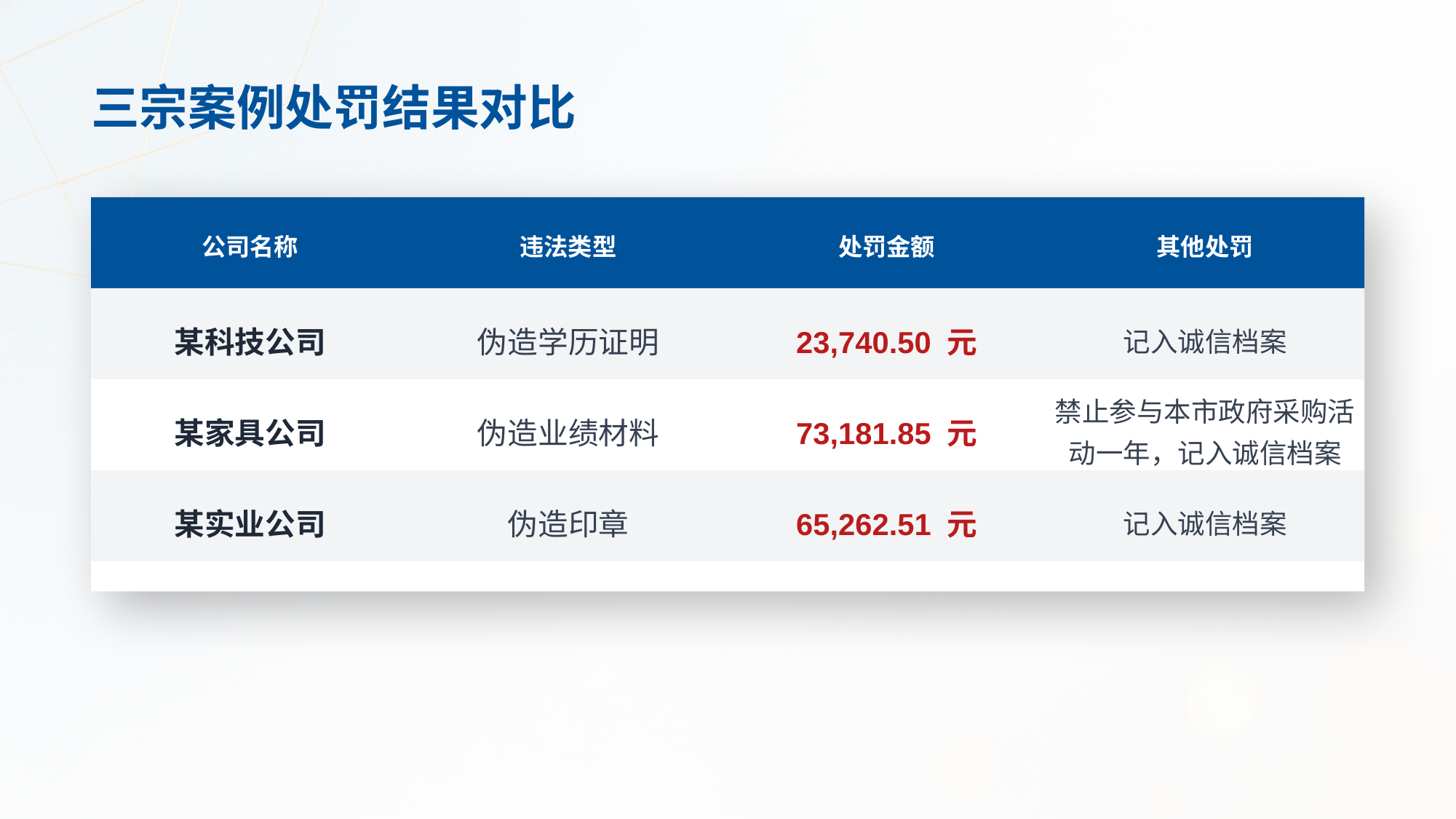

三宗案例处罚结果对比

公司名称
违法类型
处罚金额
其他处罚

某科技公司
伪造学历证明
23,740.50 元
记入诚信档案

某家具公司
伪造业绩材料
73,181.85 元
禁止参与本市政府采购活动一年，记入诚信档案

某实业公司
伪造印章
65,262.51 元
记入诚信档案